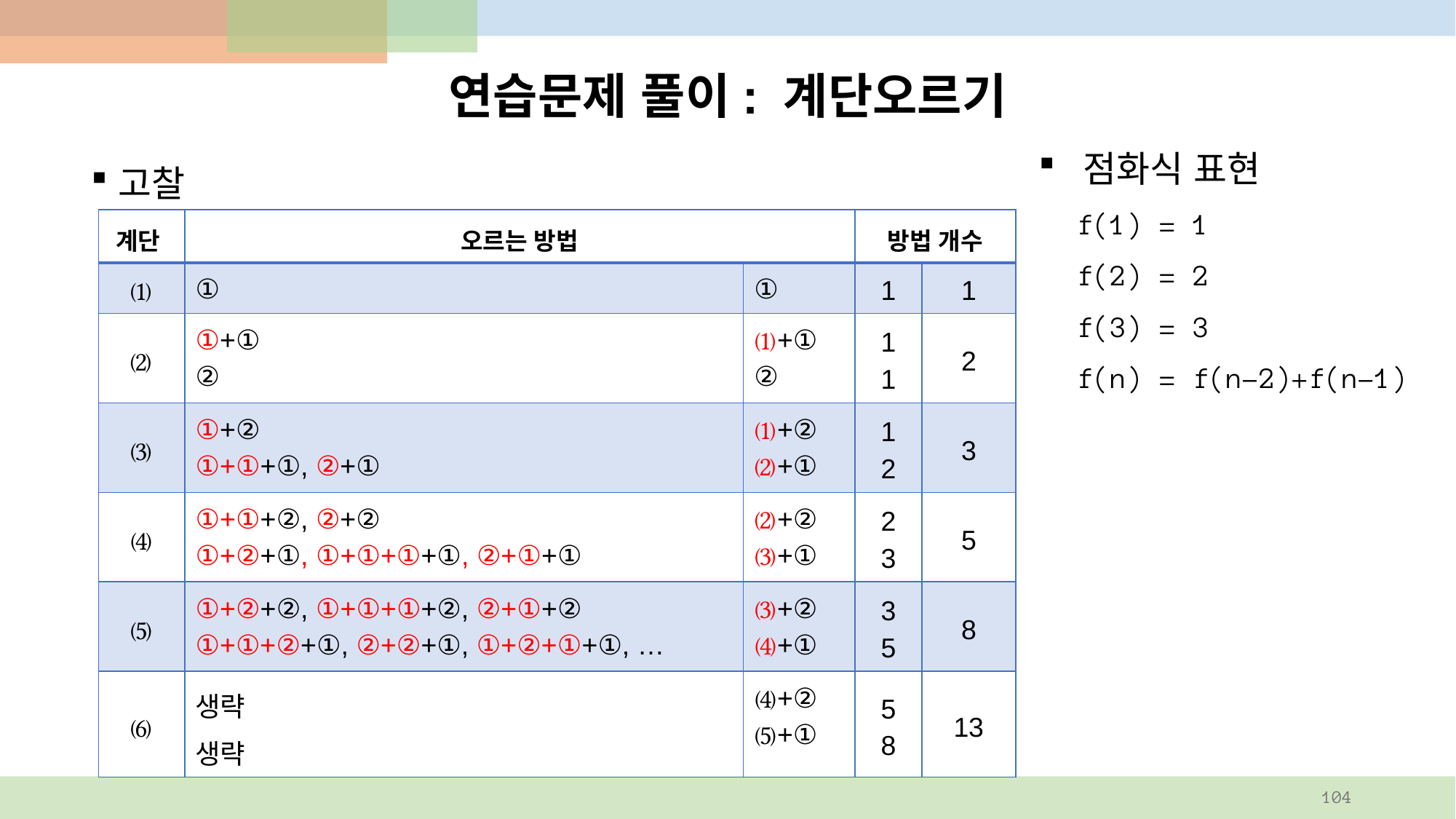

# 연습문제 풀이: 계단오르기
 점화식 표현
f(1) = 1
f(2) = 2
f(3) = 3
f(n) = f(n-2)+f(n-1)
고찰

| 계단 | 오르는 방법 |  | 방법 개수 | 방법 |
| --- | --- | --- | --- | --- |
| ⑴ | ① | ① | 1 | 1 |
| ⑵ | ①+① ② | ⑴+① ② | 1 1 | 2 |
| ⑶ | ①+② ①+①+①, ②+① | ⑴+② ⑵+① | 1 2 | 3 |
| ⑷ | ①+①+②, ②+② ①+②+①, ①+①+①+①, ②+①+① | ⑵+② ⑶+① | 2 3 | 5 |
| ⑸ | ①+②+②, ①+①+①+②, ②+①+② ①+①+②+①, ②+②+①, ①+②+①+①, … | ⑶+② ⑷+① | 3 5 | 8 |
| ⑹ | 생략 생략 | ⑷+② ⑸+① | 5 8 | 13 |
104